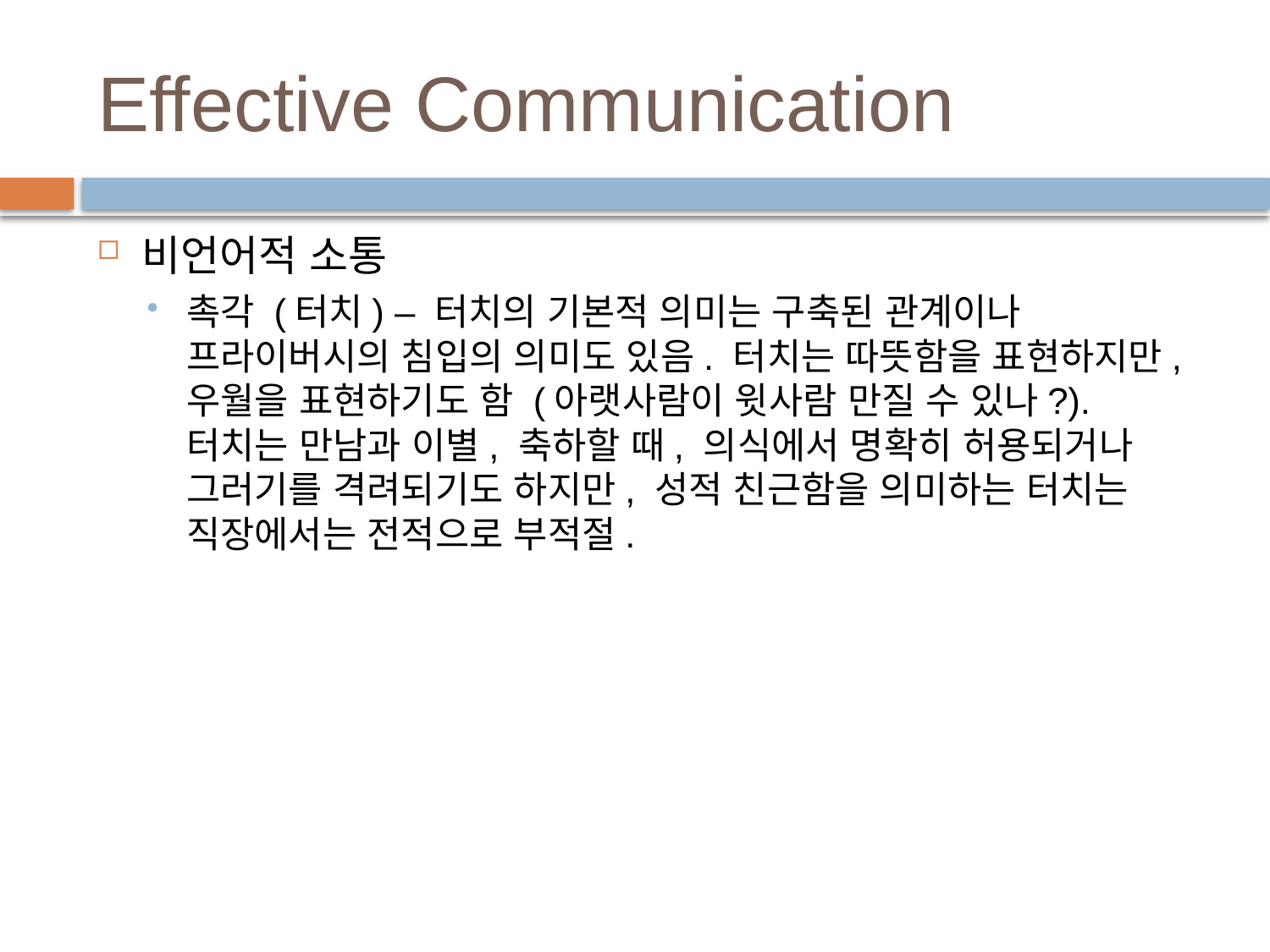

# Effective Communication
비언어적 소통
촉각 (터치) – 터치의 기본적 의미는 구축된 관계이나 프라이버시의 침입의 의미도 있음. 터치는 따뜻함을 표현하지만, 우월을 표현하기도 함 (아랫사람이 윗사람 만질 수 있나?). 터치는 만남과 이별, 축하할 때, 의식에서 명확히 허용되거나 그러기를 격려되기도 하지만, 성적 친근함을 의미하는 터치는 직장에서는 전적으로 부적절.